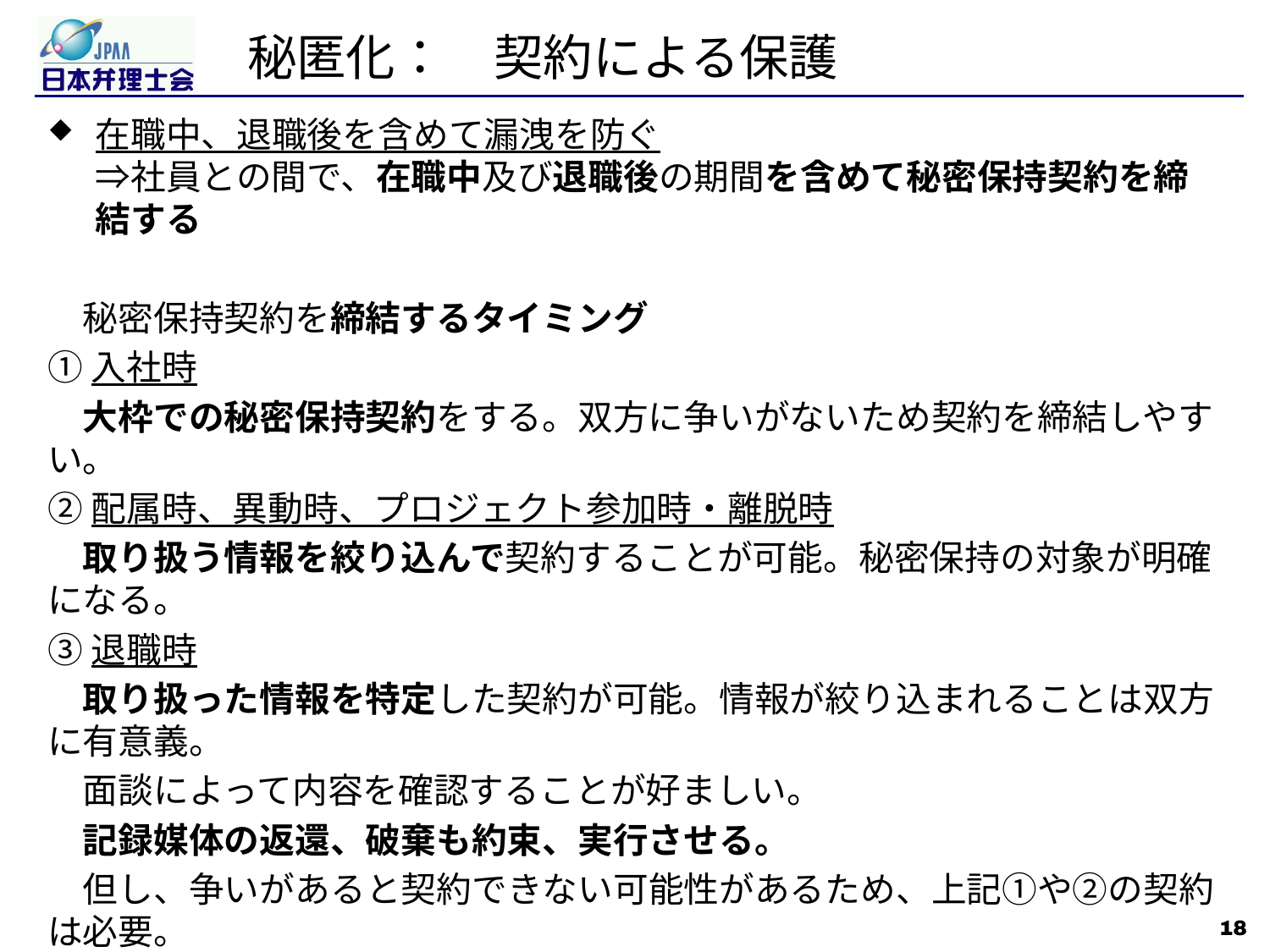

# 秘匿化：　契約による保護
在職中、退職後を含めて漏洩を防ぐ
⇒社員との間で、在職中及び退職後の期間を含めて秘密保持契約を締結する

　秘密保持契約を締結するタイミング
①入社時
　大枠での秘密保持契約をする。双方に争いがないため契約を締結しやすい。
②配属時、異動時、プロジェクト参加時・離脱時
　取り扱う情報を絞り込んで契約することが可能。秘密保持の対象が明確になる。
③退職時
　取り扱った情報を特定した契約が可能。情報が絞り込まれることは双方に有意義。
　面談によって内容を確認することが好ましい。
　記録媒体の返還、破棄も約束、実行させる。
　但し、争いがあると契約できない可能性があるため、上記①や②の契約は必要。
④役職定年時とその後の退職まで期間と退職時
18